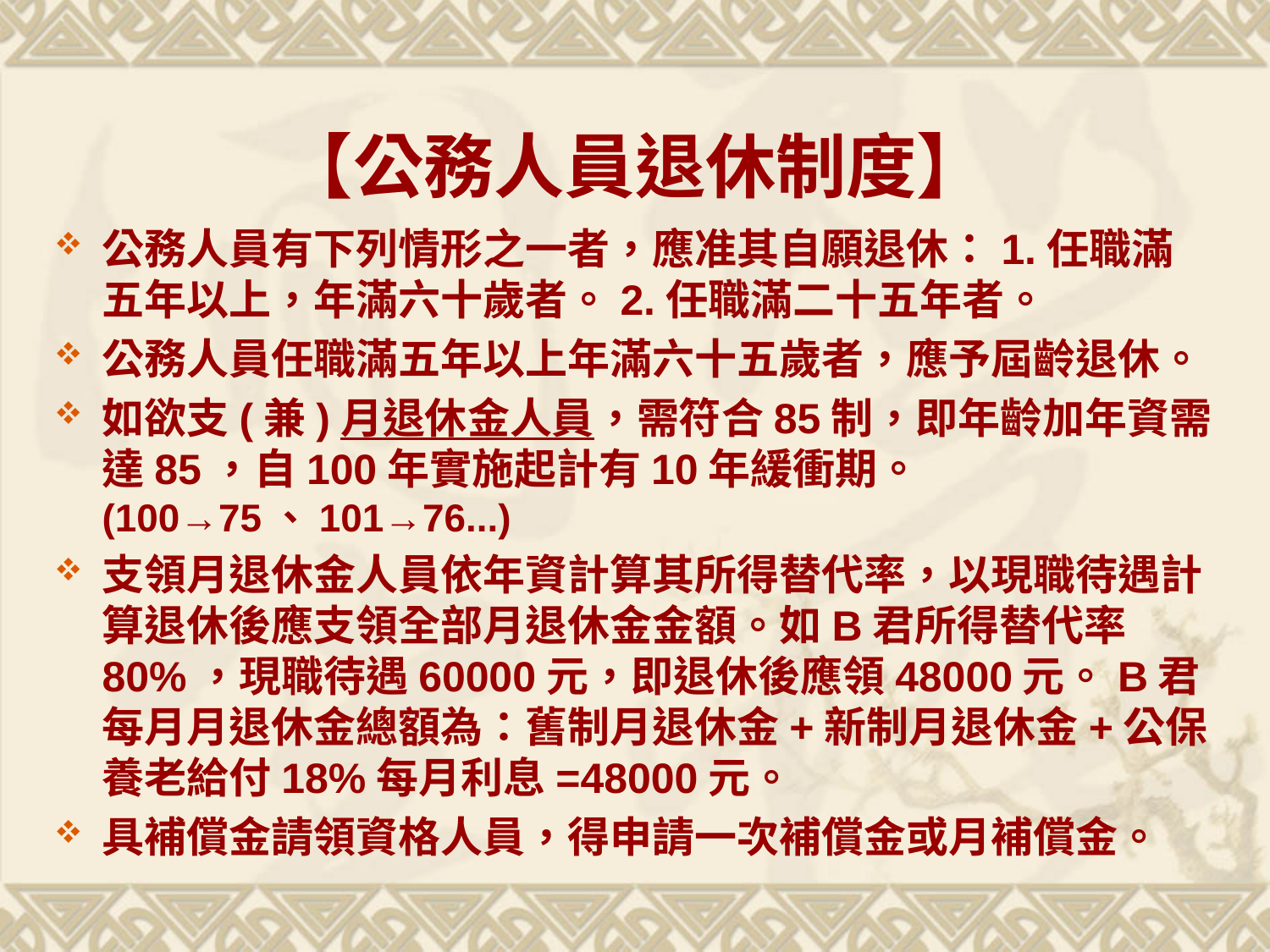

# 【公務人員退休制度】
公務人員有下列情形之一者，應准其自願退休：1.任職滿五年以上，年滿六十歲者。2.任職滿二十五年者。
公務人員任職滿五年以上年滿六十五歲者，應予屆齡退休。
如欲支(兼)月退休金人員，需符合85制，即年齡加年資需達85，自100年實施起計有10年緩衝期。(100→75、101→76...)
支領月退休金人員依年資計算其所得替代率，以現職待遇計算退休後應支領全部月退休金金額。如B君所得替代率80%，現職待遇60000元，即退休後應領48000元。B君每月月退休金總額為：舊制月退休金+新制月退休金+公保養老給付18%每月利息=48000元。
具補償金請領資格人員，得申請一次補償金或月補償金。